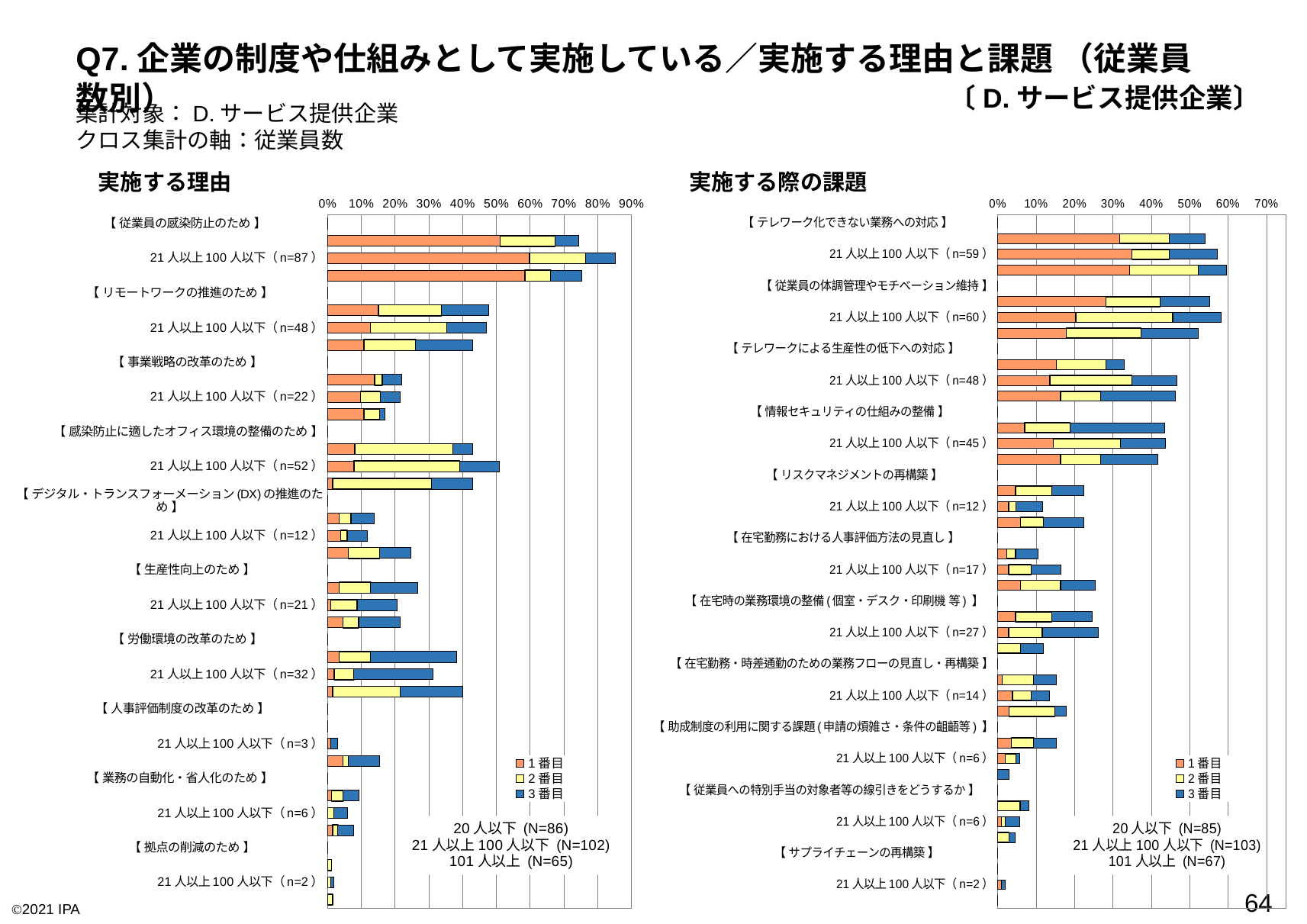

Q7.企業の制度や仕組みとして実施している／実施する理由と課題 （従業員数別）
〔D.サービス提供企業〕
集計対象：D.サービス提供企業
クロス集計の軸：従業員数
実施する理由
実施する際の課題

### Chart:

| Category | 1番目 | 2番目 | 3番目 |
|---|---|---|---|
| 【 従業員の感染防止のため 】                 | 0.0 | 0.0 | 0.0 |
| 20人以下（n=64） | 0.5116279069767442 | 0.16279069767441862 | 0.06976744186046512 |
| 21人以上100人以下（n=87） | 0.5980392156862745 | 0.16666666666666666 | 0.08823529411764706 |
| 101人以上（n=49） | 0.5846153846153846 | 0.07692307692307693 | 0.09230769230769231 |
| 【 リモートワークの推進のため 】               | 0.0 | 0.0 | 0.0 |
| 20人以下（n=41） | 0.1511627906976744 | 0.18604651162790697 | 0.13953488372093023 |
| 21人以上100人以下（n=48） | 0.12745098039215685 | 0.22549019607843138 | 0.11764705882352941 |
| 101人以上（n=28） | 0.1076923076923077 | 0.15384615384615385 | 0.16923076923076924 |
| 【 事業戦略の改革のため 】                  | 0.0 | 0.0 | 0.0 |
| 20人以下（n=19） | 0.13953488372093023 | 0.023255813953488372 | 0.05813953488372093 |
| 21人以上100人以下（n=22） | 0.09803921568627451 | 0.058823529411764705 | 0.058823529411764705 |
| 101人以上（n=11） | 0.1076923076923077 | 0.046153846153846156 | 0.015384615384615385 |
| 【 感染防止に適したオフィス環境の整備のため 】 | 0.0 | 0.0 | 0.0 |
| 20人以下（n=37） | 0.08139534883720931 | 0.29069767441860467 | 0.05813953488372093 |
| 21人以上100人以下（n=52） | 0.0784313725490196 | 0.3137254901960784 | 0.11764705882352941 |
| 101人以上（n=28） | 0.015384615384615385 | 0.2923076923076923 | 0.12307692307692308 |
| 【 デジタル・トランスフォーメーション(DX)の推進のため 】 | 0.0 | 0.0 | 0.0 |
| 20人以下（n=12） | 0.03488372093023256 | 0.03488372093023256 | 0.06976744186046512 |
| 21人以上100人以下（n=12） | 0.0392156862745098 | 0.0196078431372549 | 0.058823529411764705 |
| 101人以上（n=16） | 0.06153846153846154 | 0.09230769230769231 | 0.09230769230769231 |
| 【 生産性向上のため 】                    | 0.0 | 0.0 | 0.0 |
| 20人以下（n=23） | 0.03488372093023256 | 0.09302325581395349 | 0.13953488372093023 |
| 21人以上100人以下（n=21） | 0.00980392156862745 | 0.0784313725490196 | 0.11764705882352941 |
| 101人以上（n=14） | 0.046153846153846156 | 0.046153846153846156 | 0.12307692307692308 |
| 【 労働環境の改革のため 】                  | 0.0 | 0.0 | 0.0 |
| 20人以下（n=33） | 0.03488372093023256 | 0.09302325581395349 | 0.2558139534883721 |
| 21人以上100人以下（n=32） | 0.0196078431372549 | 0.058823529411764705 | 0.23529411764705882 |
| 101人以上（n=26） | 0.015384615384615385 | 0.2 | 0.18461538461538463 |
| 【 人事評価制度の改革のため 】                | 0.0 | 0.0 | 0.0 |
| 20人以下（n=0） | 0.0 | 0.0 | 0.0 |
| 21人以上100人以下（n=3） | 0.00980392156862745 | 0.0 | 0.0196078431372549 |
| 101人以上（n=10） | 0.046153846153846156 | 0.015384615384615385 | 0.09230769230769231 |
| 【 業務の自動化・省人化のため 】               | 0.0 | 0.0 | 0.0 |
| 20人以下（n=8） | 0.011627906976744186 | 0.03488372093023256 | 0.046511627906976744 |
| 21人以上100人以下（n=6） | 0.0 | 0.0196078431372549 | 0.0392156862745098 |
| 101人以上（n=5） | 0.015384615384615385 | 0.015384615384615385 | 0.046153846153846156 |
| 【 拠点の削減のため 】                    | 0.0 | 0.0 | 0.0 |
| 20人以下（n=1） | 0.0 | 0.011627906976744186 | 0.0 |
| 21人以上100人以下（n=2） | 0.0 | 0.00980392156862745 | 0.00980392156862745 |
| 101人以上（n=1） | 0.0 | 0.015384615384615385 | 0.0 |

### Chart:

| Category | 1番目 | 2番目 | 3番目 |
|---|---|---|---|
| 【 テレワーク化できない業務への対応 】             | 0.0 | 0.0 | 0.0 |
| 20人以下（n=46） | 0.3176470588235294 | 0.12941176470588237 | 0.09411764705882353 |
| 21人以上100人以下（n=59） | 0.34951456310679613 | 0.0970873786407767 | 0.1262135922330097 |
| 101人以上（n=40） | 0.34328358208955223 | 0.1791044776119403 | 0.07462686567164178 |
| 【 従業員の体調管理やモチベーション維持 】 | 0.0 | 0.0 | 0.0 |
| 20人以下（n=47） | 0.2823529411764706 | 0.1411764705882353 | 0.12941176470588237 |
| 21人以上100人以下（n=60） | 0.20388349514563106 | 0.2524271844660194 | 0.1262135922330097 |
| 101人以上（n=35） | 0.1791044776119403 | 0.19402985074626866 | 0.14925373134328357 |
| 【 テレワークによる生産性の低下への対応 】           | 0.0 | 0.0 | 0.0 |
| 20人以下（n=28） | 0.15294117647058825 | 0.12941176470588237 | 0.047058823529411764 |
| 21人以上100人以下（n=48） | 0.13592233009708737 | 0.21359223300970873 | 0.11650485436893204 |
| 101人以上（n=31） | 0.16417910447761194 | 0.1044776119402985 | 0.19402985074626866 |
| 【 情報セキュリティの仕組みの整備 】              | 0.0 | 0.0 | 0.0 |
| 20人以下（n=37） | 0.07058823529411765 | 0.11764705882352941 | 0.24705882352941178 |
| 21人以上100人以下（n=45） | 0.14563106796116504 | 0.17475728155339806 | 0.11650485436893204 |
| 101人以上（n=28） | 0.16417910447761194 | 0.1044776119402985 | 0.14925373134328357 |
| 【 リスクマネジメントの再構築 】                | 0.0 | 0.0 | 0.0 |
| 20人以下（n=19） | 0.047058823529411764 | 0.09411764705882353 | 0.08235294117647059 |
| 21人以上100人以下（n=12） | 0.02912621359223301 | 0.019417475728155338 | 0.06796116504854369 |
| 101人以上（n=15） | 0.05970149253731343 | 0.05970149253731343 | 0.1044776119402985 |
| 【 在宅勤務における人事評価方法の見直し 】           | 0.0 | 0.0 | 0.0 |
| 20人以下（n=9） | 0.023529411764705882 | 0.023529411764705882 | 0.058823529411764705 |
| 21人以上100人以下（n=17） | 0.02912621359223301 | 0.05825242718446602 | 0.07766990291262135 |
| 101人以上（n=17） | 0.05970149253731343 | 0.1044776119402985 | 0.08955223880597014 |
| 【 在宅時の業務環境の整備(個室・デスク・印刷機 等) 】    | 0.0 | 0.0 | 0.0 |
| 20人以下（n=21） | 0.047058823529411764 | 0.09411764705882353 | 0.10588235294117647 |
| 21人以上100人以下（n=27） | 0.02912621359223301 | 0.08737864077669903 | 0.14563106796116504 |
| 101人以上（n=8） | 0.0 | 0.05970149253731343 | 0.05970149253731343 |
| 【 在宅勤務・時差通勤のための業務フローの見直し・再構築 】 | 0.0 | 0.0 | 0.0 |
| 20人以下（n=13） | 0.011764705882352941 | 0.08235294117647059 | 0.058823529411764705 |
| 21人以上100人以下（n=14） | 0.038834951456310676 | 0.04854368932038835 | 0.04854368932038835 |
| 101人以上（n=12） | 0.029850746268656716 | 0.11940298507462686 | 0.029850746268656716 |
| 【 助成制度の利用に関する課題(申請の煩雑さ・条件の齟齬等) 】 | 0.0 | 0.0 | 0.0 |
| 20人以下（n=13） | 0.03529411764705882 | 0.058823529411764705 | 0.058823529411764705 |
| 21人以上100人以下（n=6） | 0.019417475728155338 | 0.02912621359223301 | 0.009708737864077669 |
| 101人以上（n=2） | 0.0 | 0.0 | 0.029850746268656716 |
| 【 従業員への特別手当の対象者等の線引きをどうするか 】     | 0.0 | 0.0 | 0.0 |
| 20人以下（n=7） | 0.0 | 0.058823529411764705 | 0.023529411764705882 |
| 21人以上100人以下（n=6） | 0.009708737864077669 | 0.009708737864077669 | 0.038834951456310676 |
| 101人以上（n=3） | 0.0 | 0.029850746268656716 | 0.014925373134328358 |
| 【 サプライチェーンの再構築 】                 | 0.0 | 0.0 | 0.0 |
| 20人以下（n=0） | 0.0 | 0.0 | 0.0 |
| 21人以上100人以下（n=2） | 0.009708737864077669 | 0.0 | 0.009708737864077669 |
| 101人以上（n=0） | 0.0 | 0.0 | 0.0 |